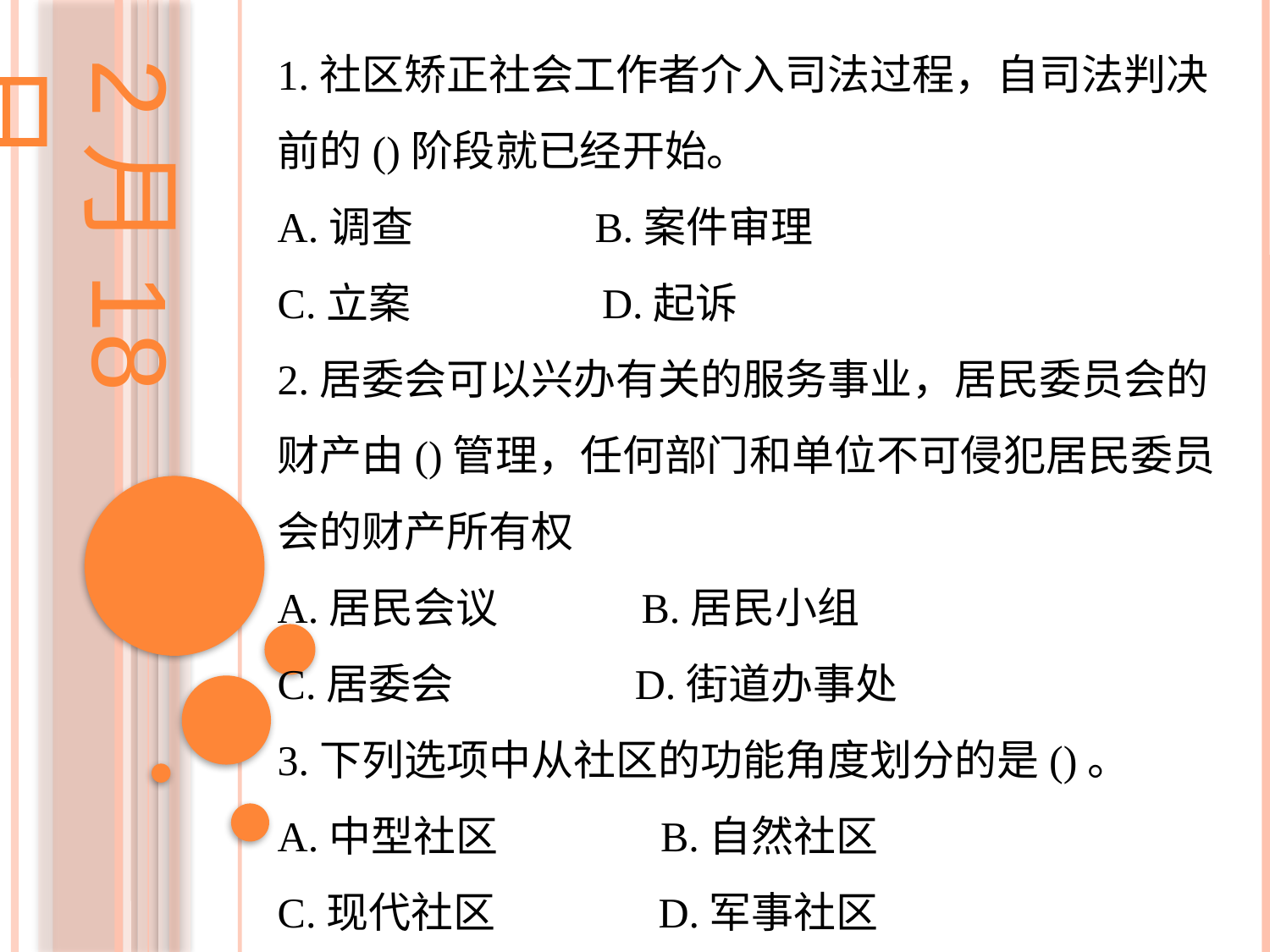

1.社区矫正社会工作者介入司法过程，自司法判决前的()阶段就已经开始。
A.调查                  B.案件审理
C.立案                   D.起诉
2.居委会可以兴办有关的服务事业，居民委员会的财产由()管理，任何部门和单位不可侵犯居民委员会的财产所有权
A.居民会议              B.居民小组
C.居委会                  D.街道办事处
3.下列选项中从社区的功能角度划分的是()。
A.中型社区                B.自然社区
C.现代社区                D.军事社区
2月18日